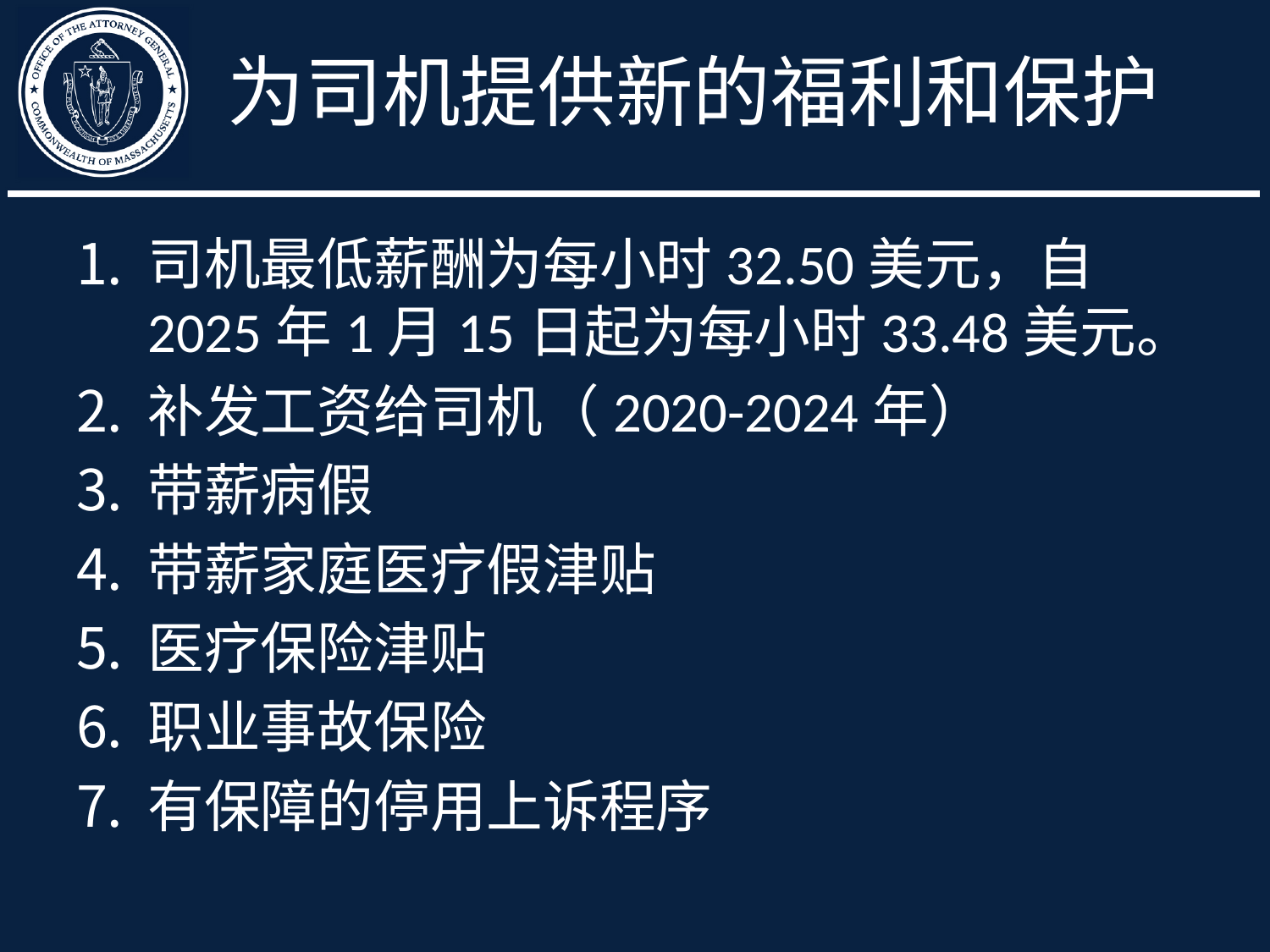

# 为司机提供新的福利和保护
司机最低薪酬为每小时32.50美元，自2025年1月15日起为每小时33.48美元。
补发工资给司机（2020-2024年）
带薪病假
带薪家庭医疗假津贴
医疗保险津贴
职业事故保险
有保障的停用上诉程序